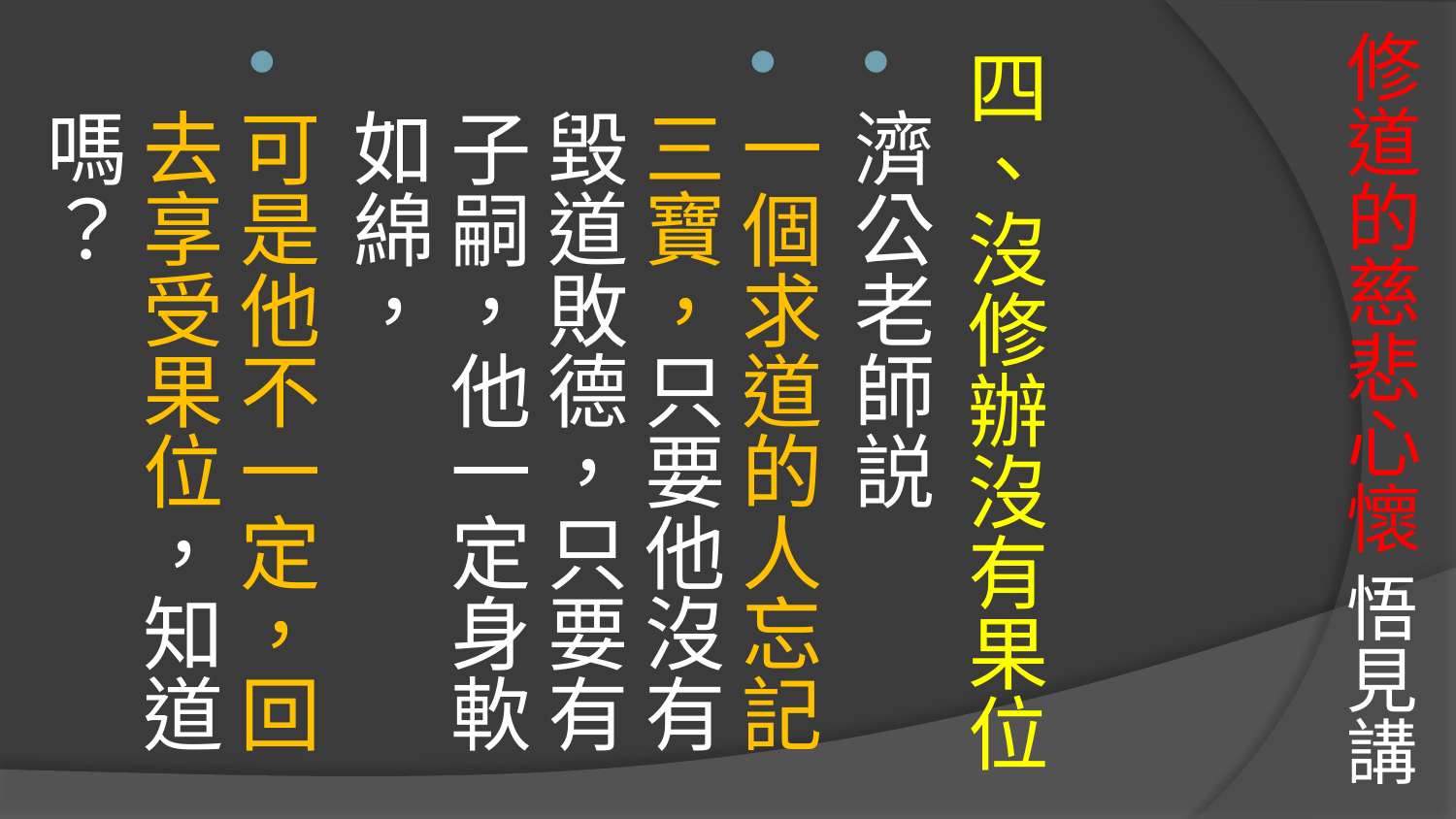

# 修道的慈悲心懷 悟見講
四、沒修辦沒有果位
濟公老師説
一個求道的人忘記三寶，只要他沒有毀道敗德，只要有子嗣，他一定身軟如綿，
可是他不一定，回去享受果位，知道嗎？